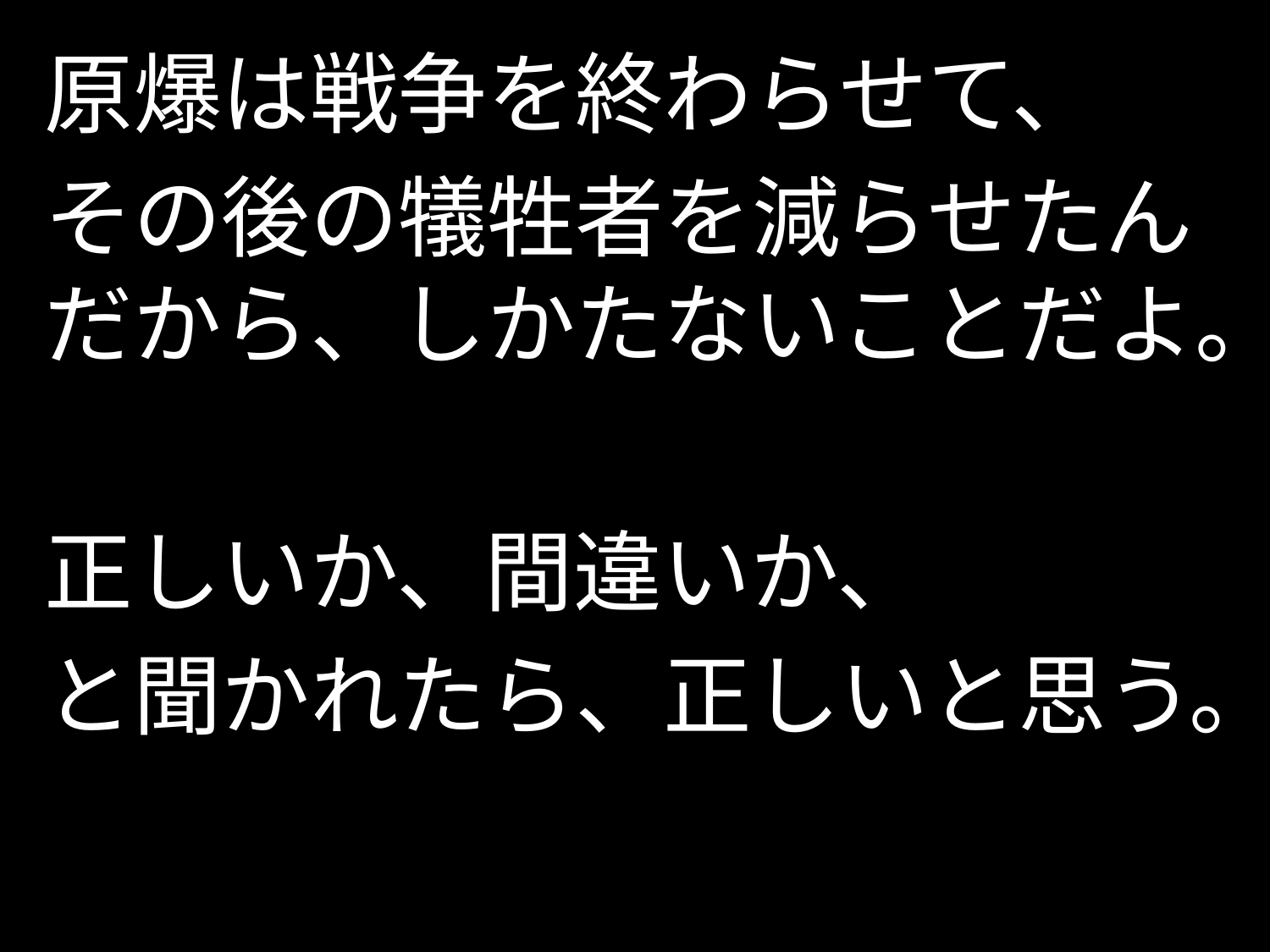

原爆は戦争を終わらせて、
その後の犠牲者を減らせたんだから、しかたないことだよ。

正しいか、間違いか、
と聞かれたら、正しいと思う。